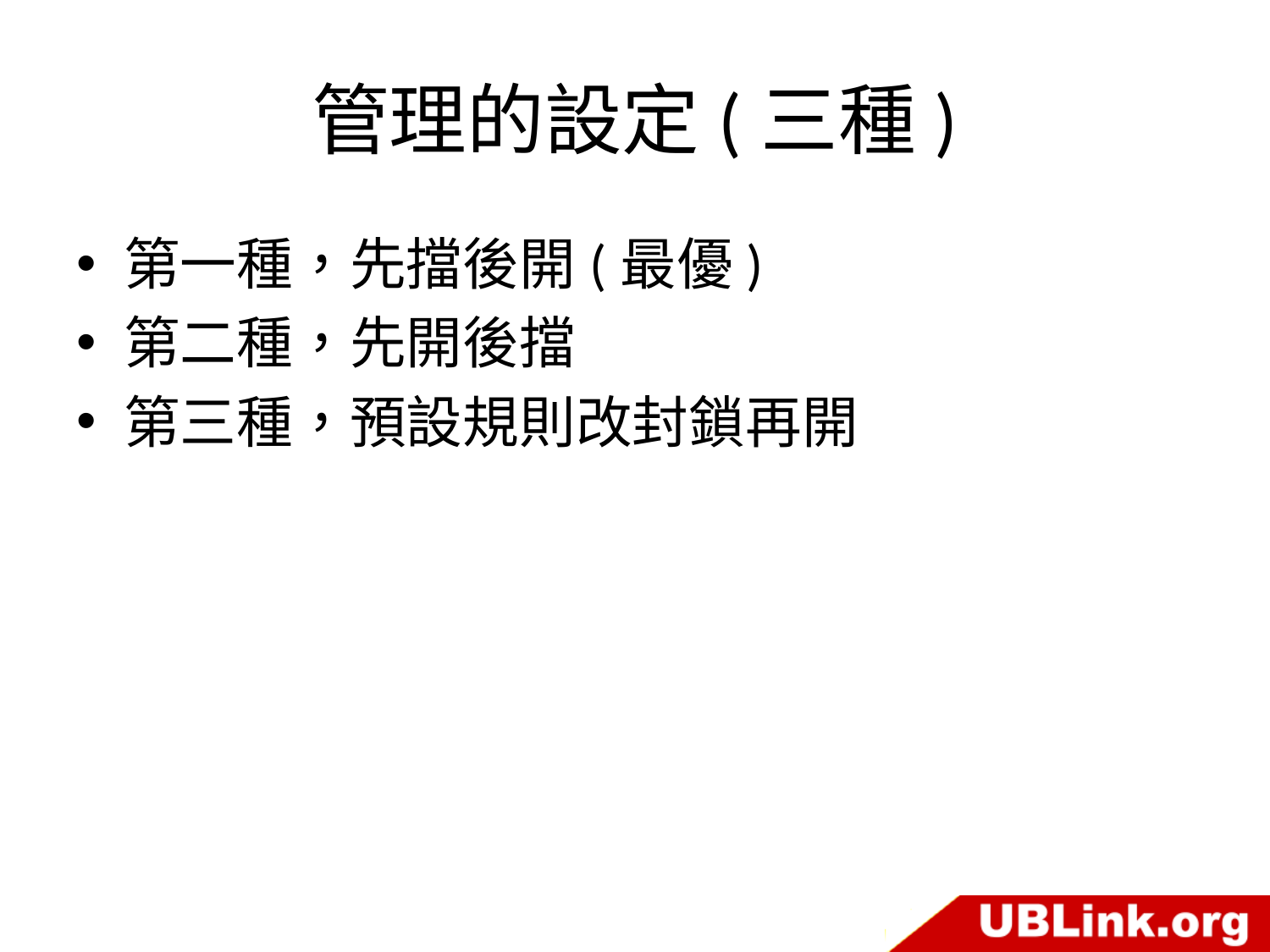

# 管理的設定(三種)
第一種，先擋後開(最優)
第二種，先開後擋
第三種，預設規則改封鎖再開